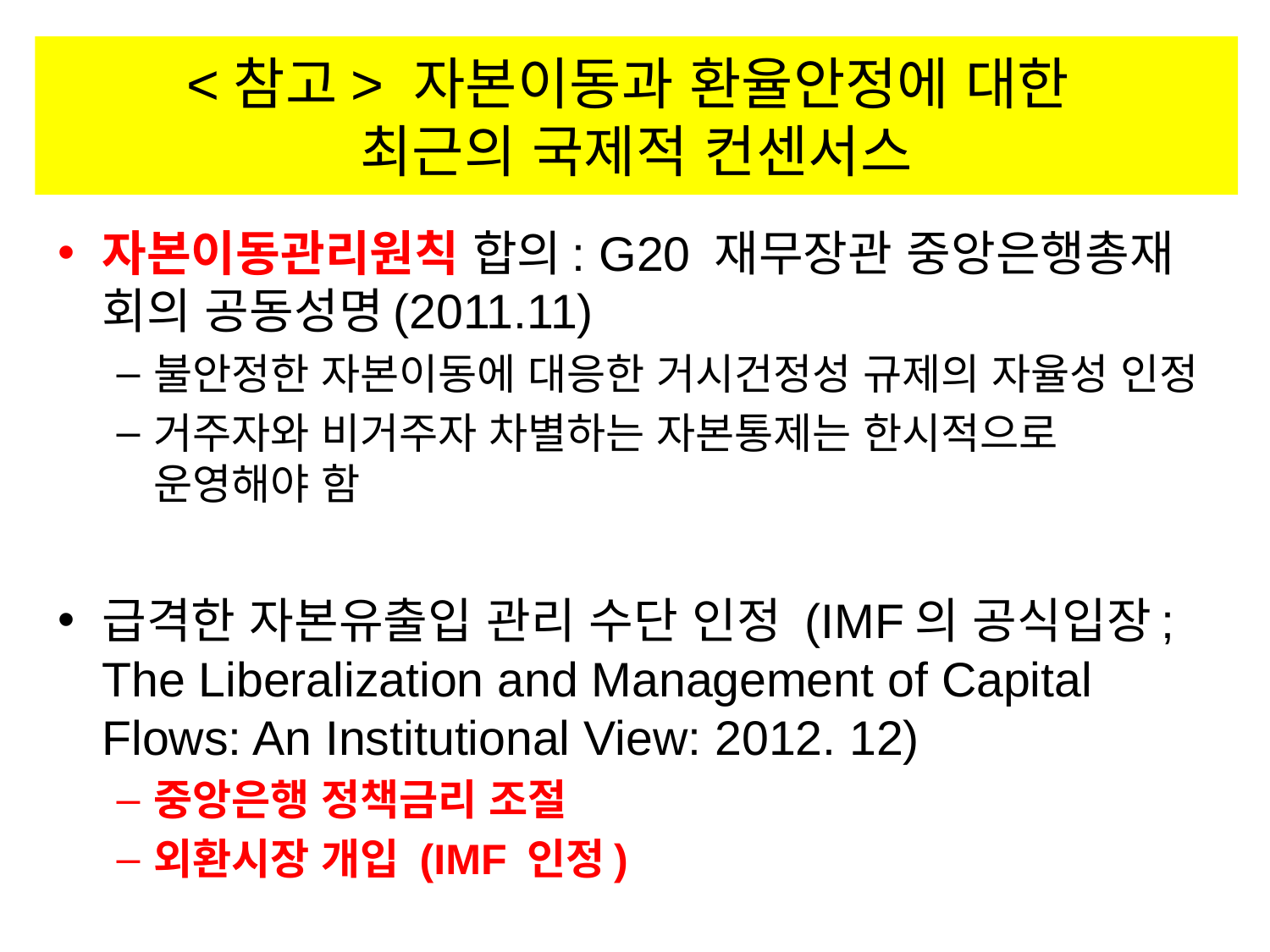

# <참고> 자본이동과 환율안정에 대한 최근의 국제적 컨센서스
자본이동관리원칙 합의: G20 재무장관 중앙은행총재 회의 공동성명(2011.11)
불안정한 자본이동에 대응한 거시건정성 규제의 자율성 인정
거주자와 비거주자 차별하는 자본통제는 한시적으로 운영해야 함

급격한 자본유출입 관리 수단 인정 (IMF의 공식입장; The Liberalization and Management of Capital Flows: An Institutional View: 2012. 12)
중앙은행 정책금리 조절
외환시장 개입 (IMF 인정)